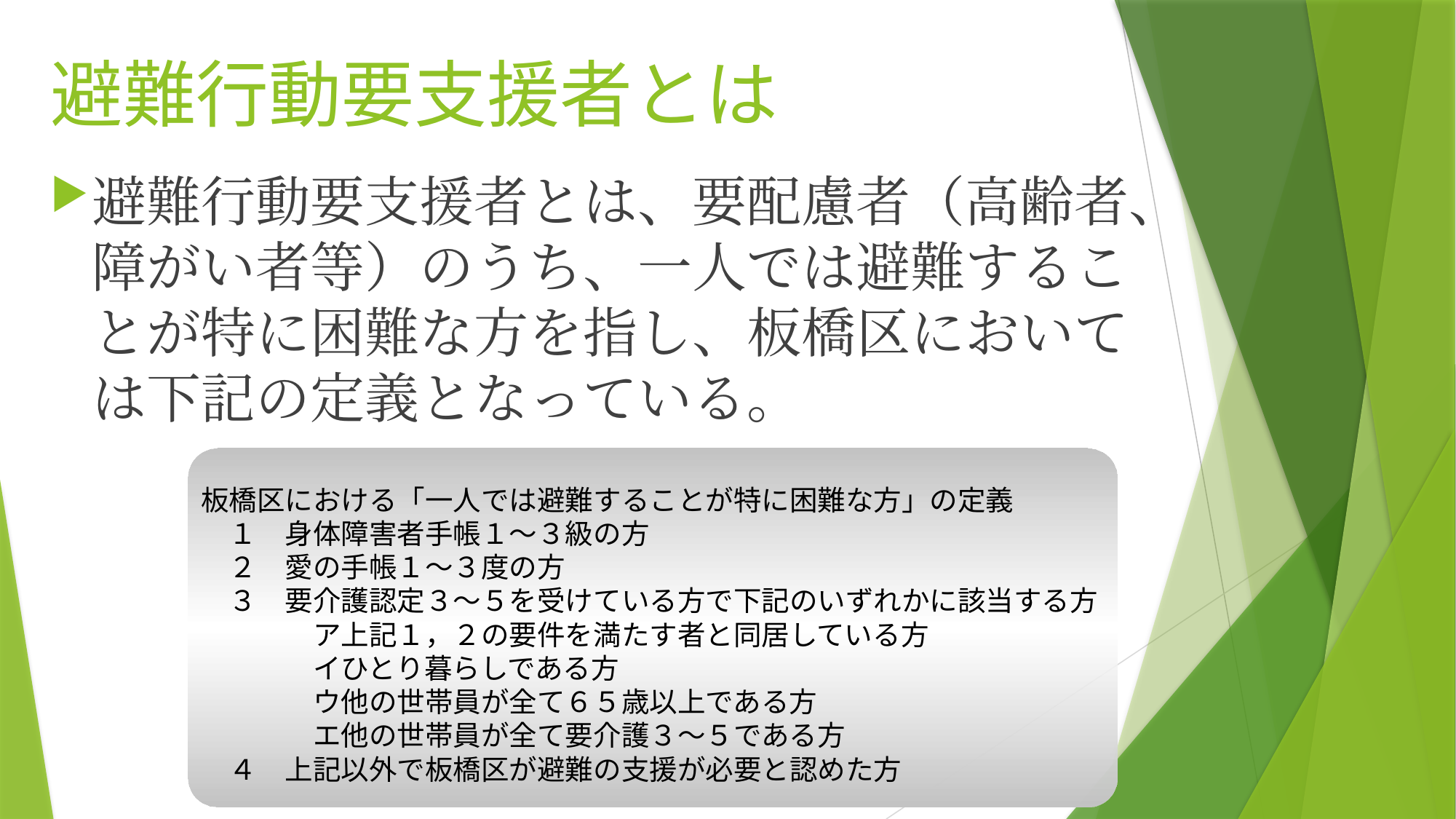

# 避難行動要支援者とは
避難行動要支援者とは、要配慮者（高齢者、障がい者等）のうち、一人では避難することが特に困難な方を指し、板橋区においては下記の定義となっている。
板橋区における「一人では避難することが特に困難な方」の定義
　１　身体障害者手帳１～３級の方
　２　愛の手帳１～３度の方
　３　要介護認定３～５を受けている方で下記のいずれかに該当する方
　　　　ア上記１，２の要件を満たす者と同居している方
　　　　イひとり暮らしである方
　　　　ウ他の世帯員が全て６５歳以上である方
　　　　エ他の世帯員が全て要介護３～５である方
　４　上記以外で板橋区が避難の支援が必要と認めた方